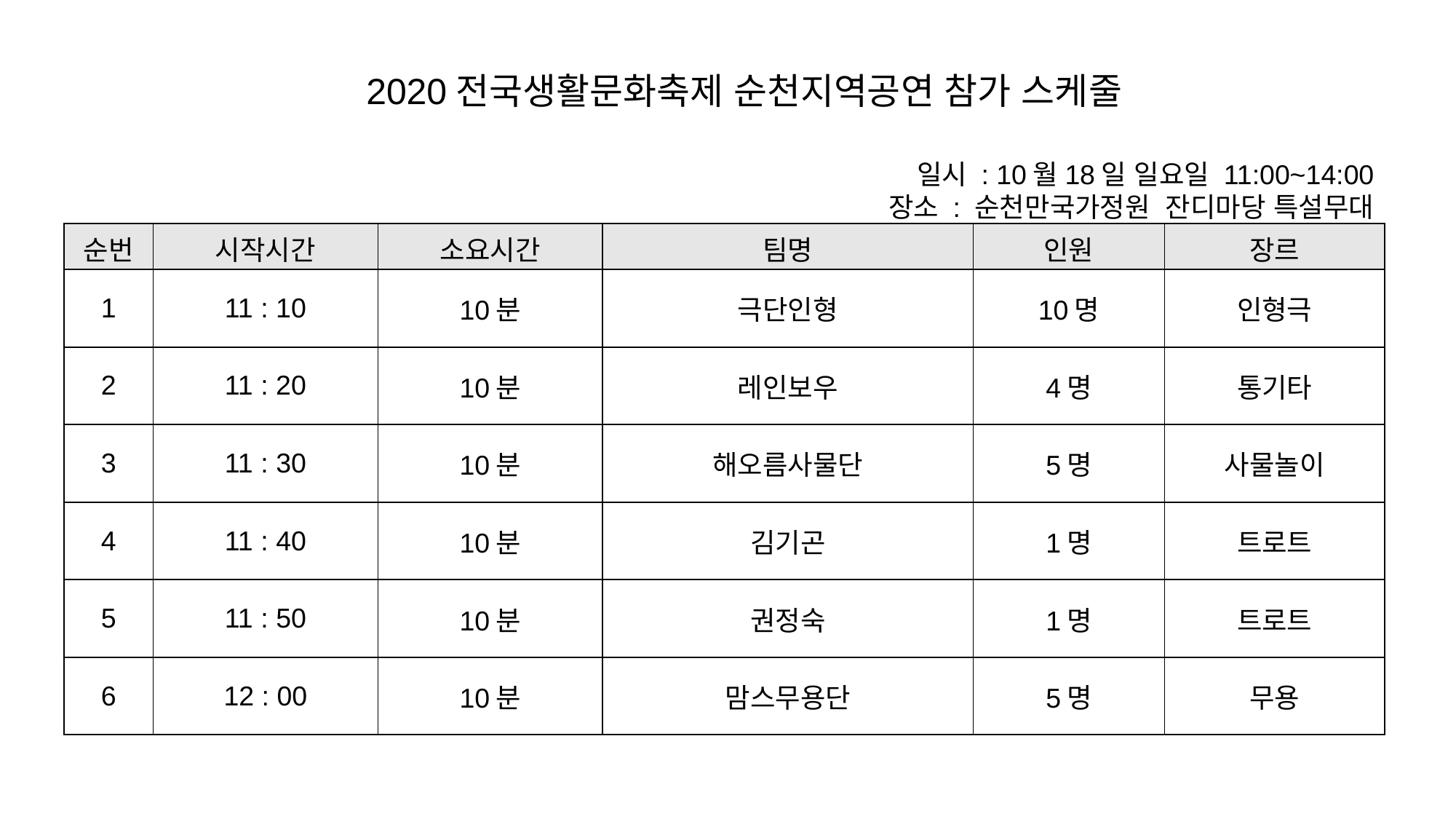

2020전국생활문화축제 순천지역공연 참가 스케줄
 일시 : 10월18일 일요일 11:00~14:00
장소 : 순천만국가정원  잔디마당 특설무대
| 순번 | 시작시간 | 소요시간 | 팀명 | 인원 | 장르 |
| --- | --- | --- | --- | --- | --- |
| 1 | 11 : 10 | 10분 | 극단인형 | 10명 | 인형극 |
| 2 | 11 : 20 | 10분 | 레인보우 | 4명 | 통기타 |
| 3 | 11 : 30 | 10분 | 해오름사물단 | 5명 | 사물놀이 |
| 4 | 11 : 40 | 10분 | 김기곤 | 1명 | 트로트 |
| 5 | 11 : 50 | 10분 | 권정숙 | 1명 | 트로트 |
| 6 | 12 : 00 | 10분 | 맘스무용단 | 5명 | 무용 |